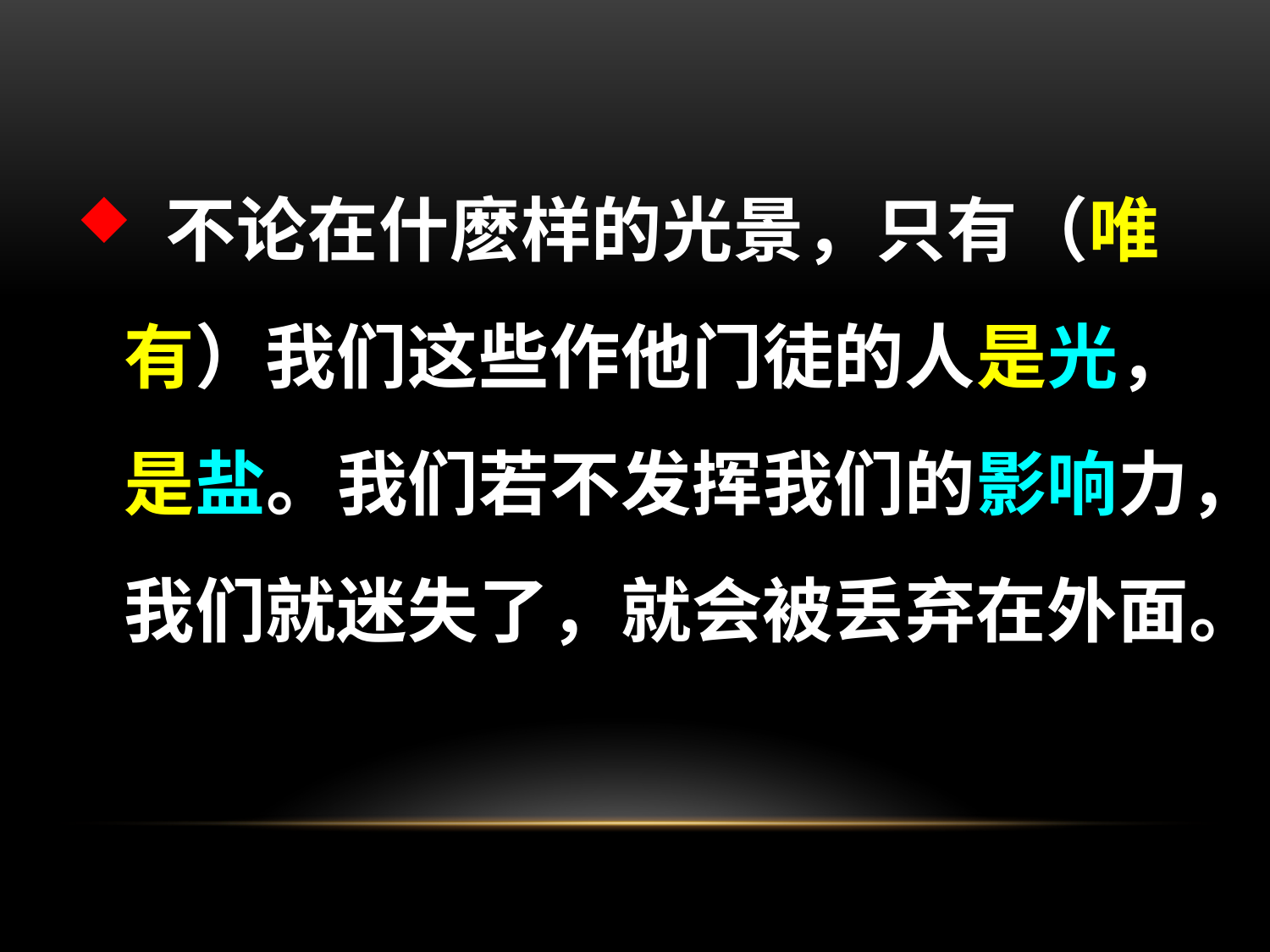

#
 不论在什麽样的光景，只有（唯有）我们这些作他门徒的人是光，是盐。我们若不发挥我们的影响力，我们就迷失了，就会被丢弃在外面。